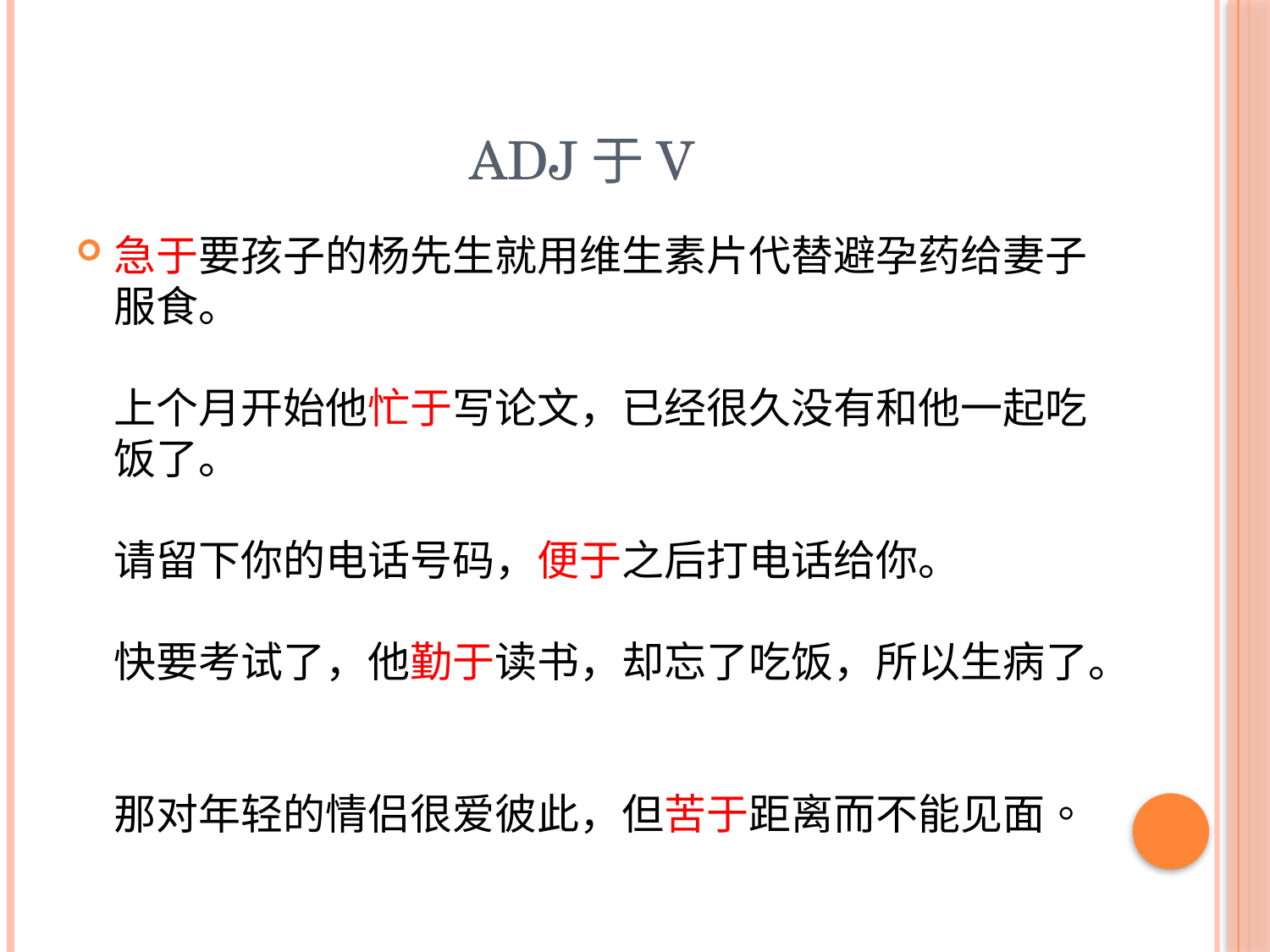

# adj于v
急于要孩子的杨先生就用维生素片代替避孕药给妻子服食。
上个月开始他忙于写论文，已经很久没有和他一起吃饭了。
请留下你的电话号码，便于之后打电话给你。
快要考试了，他勤于读书，却忘了吃饭，所以生病了。
那对年轻的情侣很爱彼此，但苦于距离而不能见面。